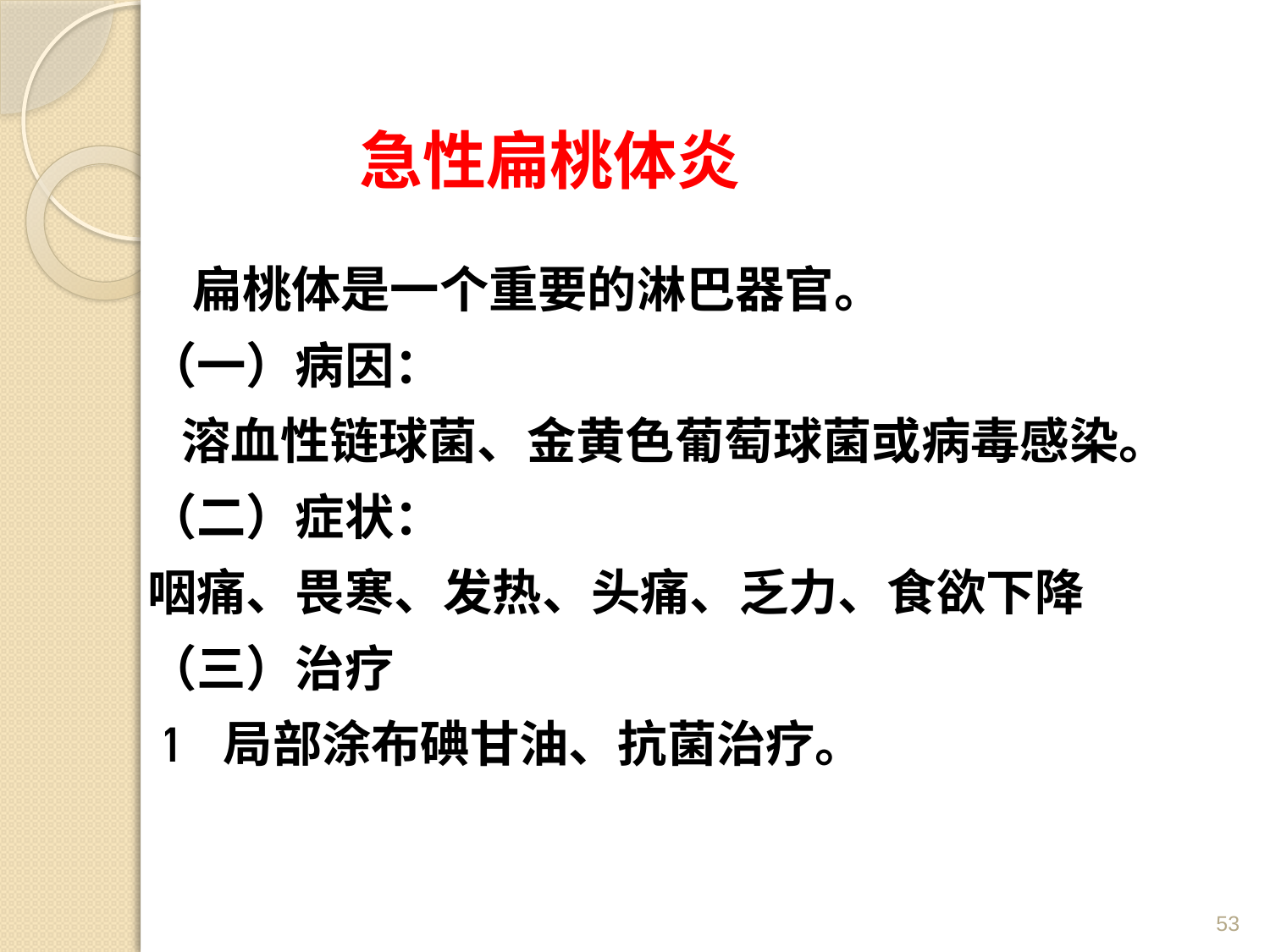

# 急性扁桃体炎
   扁桃体是一个重要的淋巴器官。
（一）病因：
  溶血性链球菌、金黄色葡萄球菌或病毒感染。
（二）症状：
咽痛、畏寒、发热、头痛、乏力、食欲下降
（三）治疗
 1  局部涂布碘甘油、抗菌治疗。
53